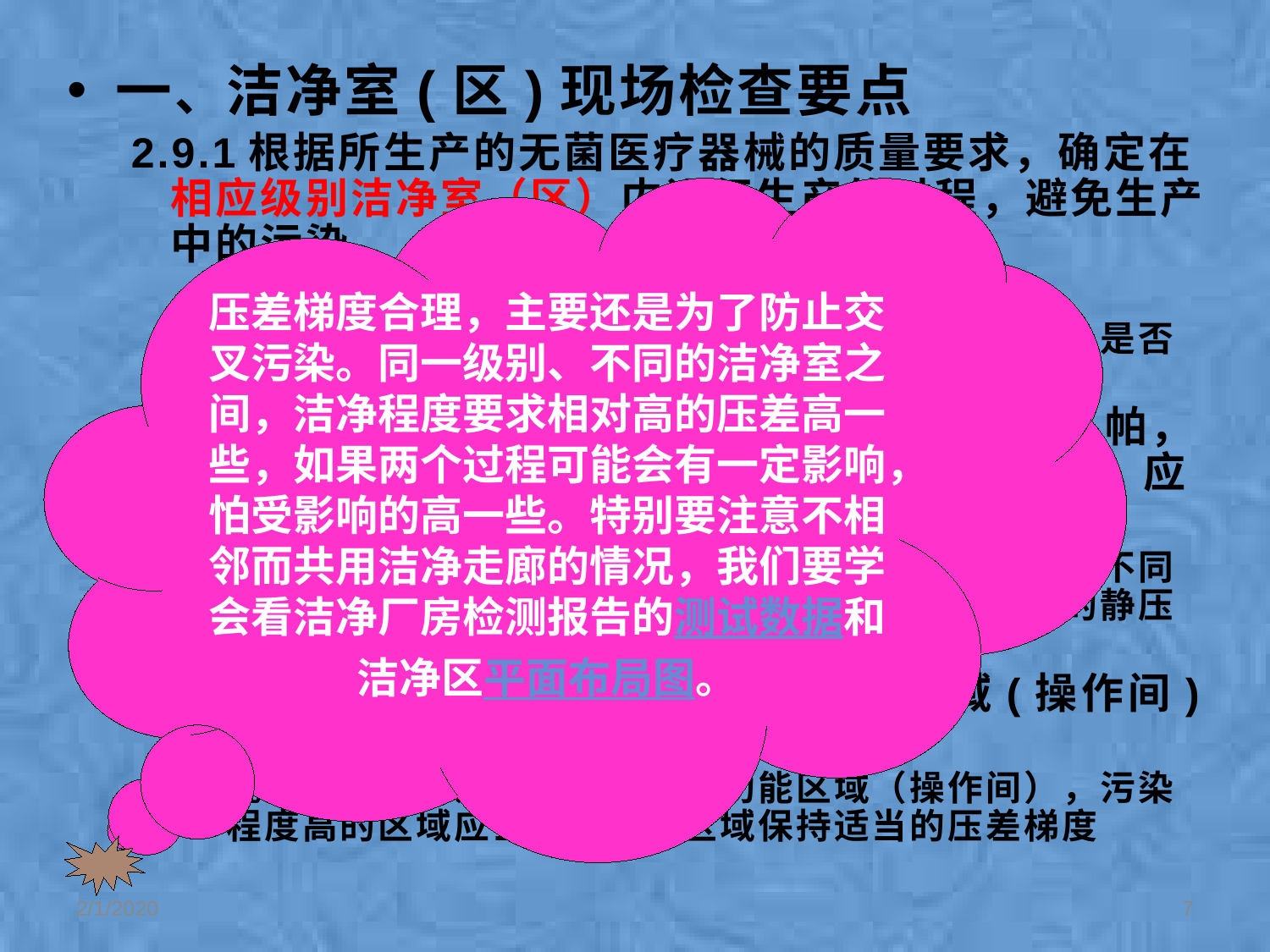

一、洁净室(区)现场检查要点
2.9.1根据所生产的无菌医疗器械的质量要求，确定在相应级别洁净室（区）内进行生产的过程，避免生产中的污染
查看相关文件，是否明确了生产过程的洁净度级别
现场查看是否在相应级别洁净室（区）内进行生产，是否能避免生产中的污染
2.9.2不同的洁净室（区）之间的静压差应大于5帕，洁净室（区）与室外大气的静压差应大于10帕，应有指示压差的装置。
现场查看是否配备了指示压差的装置，空气洁净级别不同的洁净室（区）之间以及洁净室（区）与室外大气的静压差是否符合要求
2.9.3必要时相同洁净级别的不同功能区域(操作间)之间也应当保持适当的压差梯度。
现场查看相同洁净级别的不同功能区域（操作间），污染程度高的区域应当与其相邻区域保持适当的压差梯度
压差梯度合理，主要还是为了防止交叉污染。同一级别、不同的洁净室之间，洁净程度要求相对高的压差高一些，如果两个过程可能会有一定影响，怕受影响的高一些。特别要注意不相邻而共用洁净走廊的情况，我们要学会看洁净厂房检测报告的测试数据和洁净区平面布局图。

2/1/2020
7